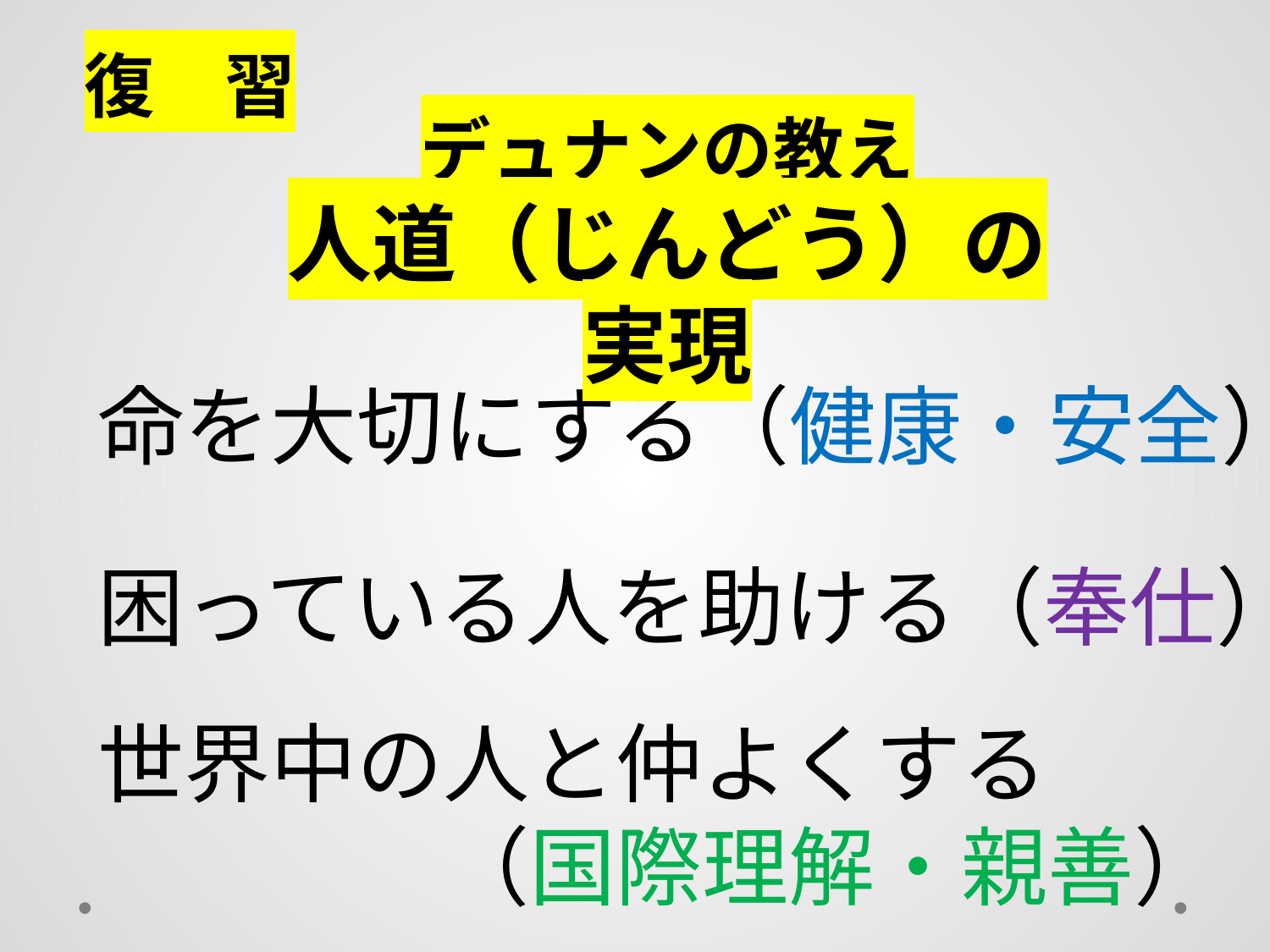

復　習
デュナンの教え
人道（じんどう）の実現
命を大切にする（健康・安全）
困っている人を助ける（奉仕）
世界中の人と仲よくする
　　　　（国際理解・親善）